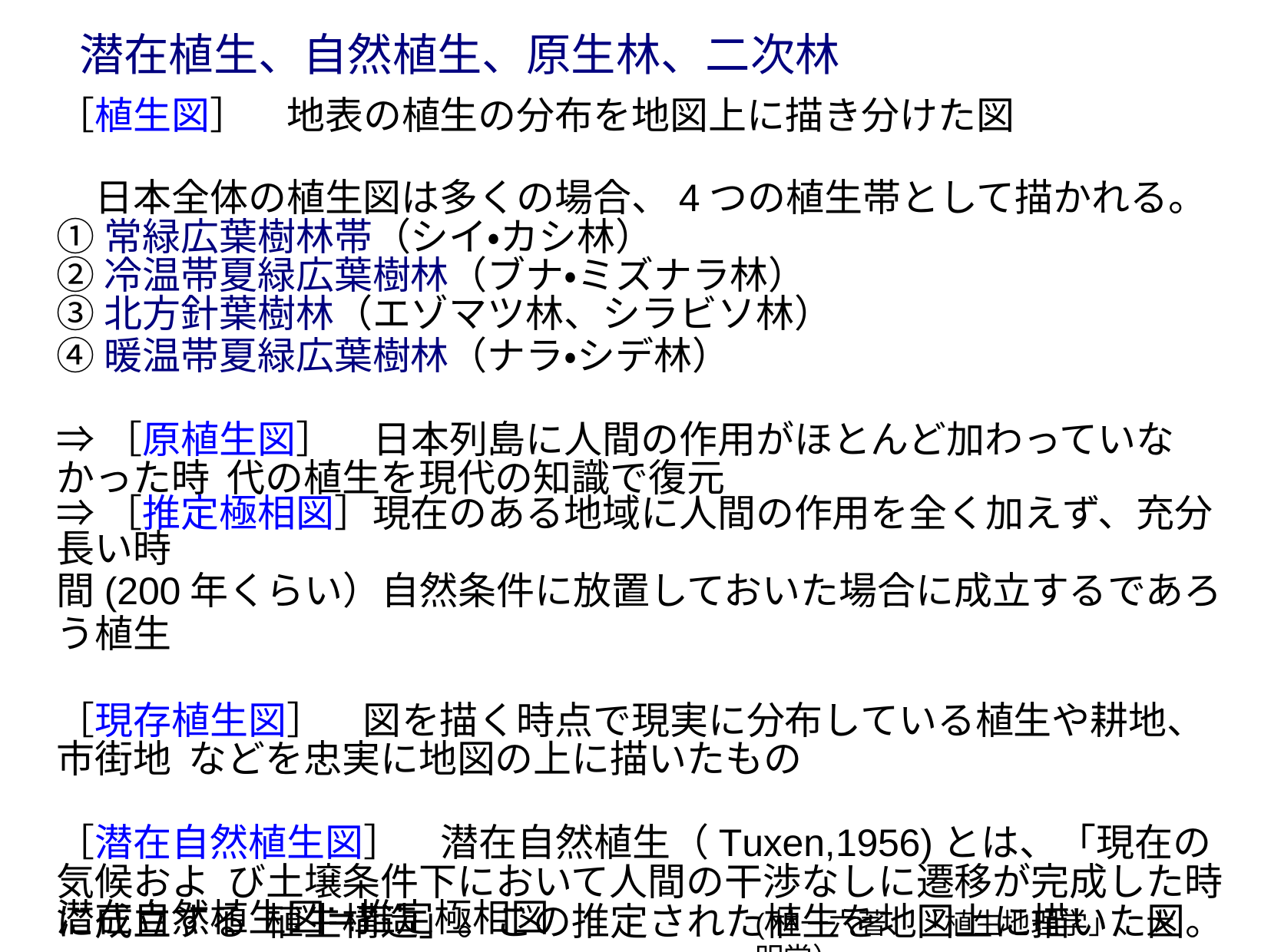

# 潜在植生、自然植生、原生林、二次林
［植生図］　地表の植生の分布を地図上に描き分けた図

　日本全体の植生図は多くの場合、4つの植生帯として描かれる。
①常緑広葉樹林帯（シイ・カシ林）
②冷温帯夏緑広葉樹林（ブナ・ミズナラ林）
③北方針葉樹林（エゾマツ林、シラビソ林）
④暖温帯夏緑広葉樹林（ナラ・シデ林）

⇒［原植生図］　日本列島に人間の作用がほとんど加わっていなかった時  代の植生を現代の知識で復元
⇒［推定極相図］現在のある地域に人間の作用を全く加えず、充分長い時
間(200年くらい）自然条件に放置しておいた場合に成立するであろう植生

［現存植生図］　図を描く時点で現実に分布している植生や耕地、市街地  などを忠実に地図の上に描いたもの

［潜在自然植生図］　潜在自然植生（Tuxen,1956)とは、「現在の気候およ  び土壌条件下において人間の干渉なしに遷移が完成した時に成立する  植生構造」。この推定された植生を地図上に描いた図。
潜在自然植生図≒推定極相図
(林一六著、「植生地理学」、大明堂）